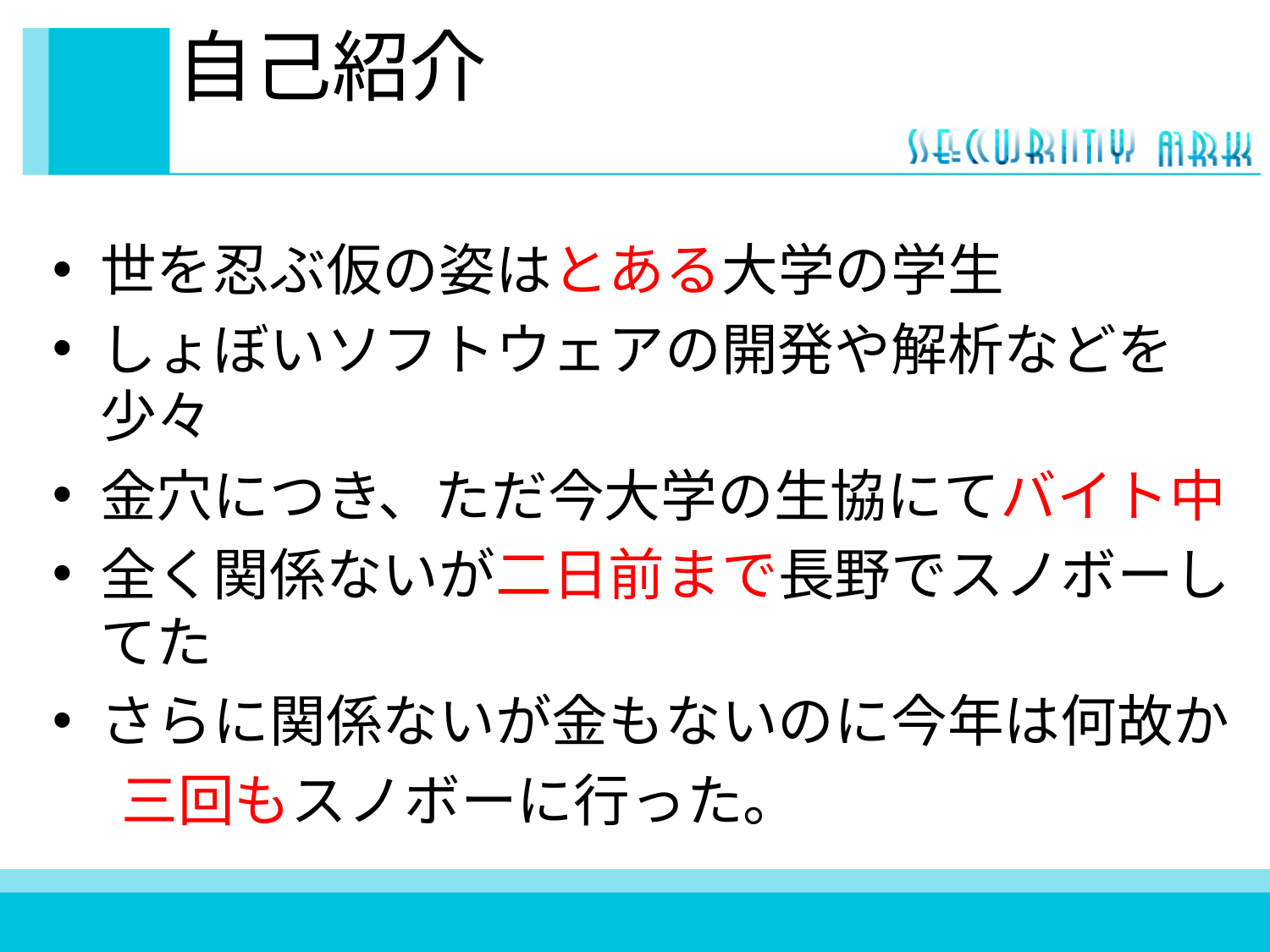

# 自己紹介
世を忍ぶ仮の姿はとある大学の学生
しょぼいソフトウェアの開発や解析などを少々
金穴につき、ただ今大学の生協にてバイト中
全く関係ないが二日前まで長野でスノボーしてた
さらに関係ないが金もないのに今年は何故か
　 三回もスノボーに行った。